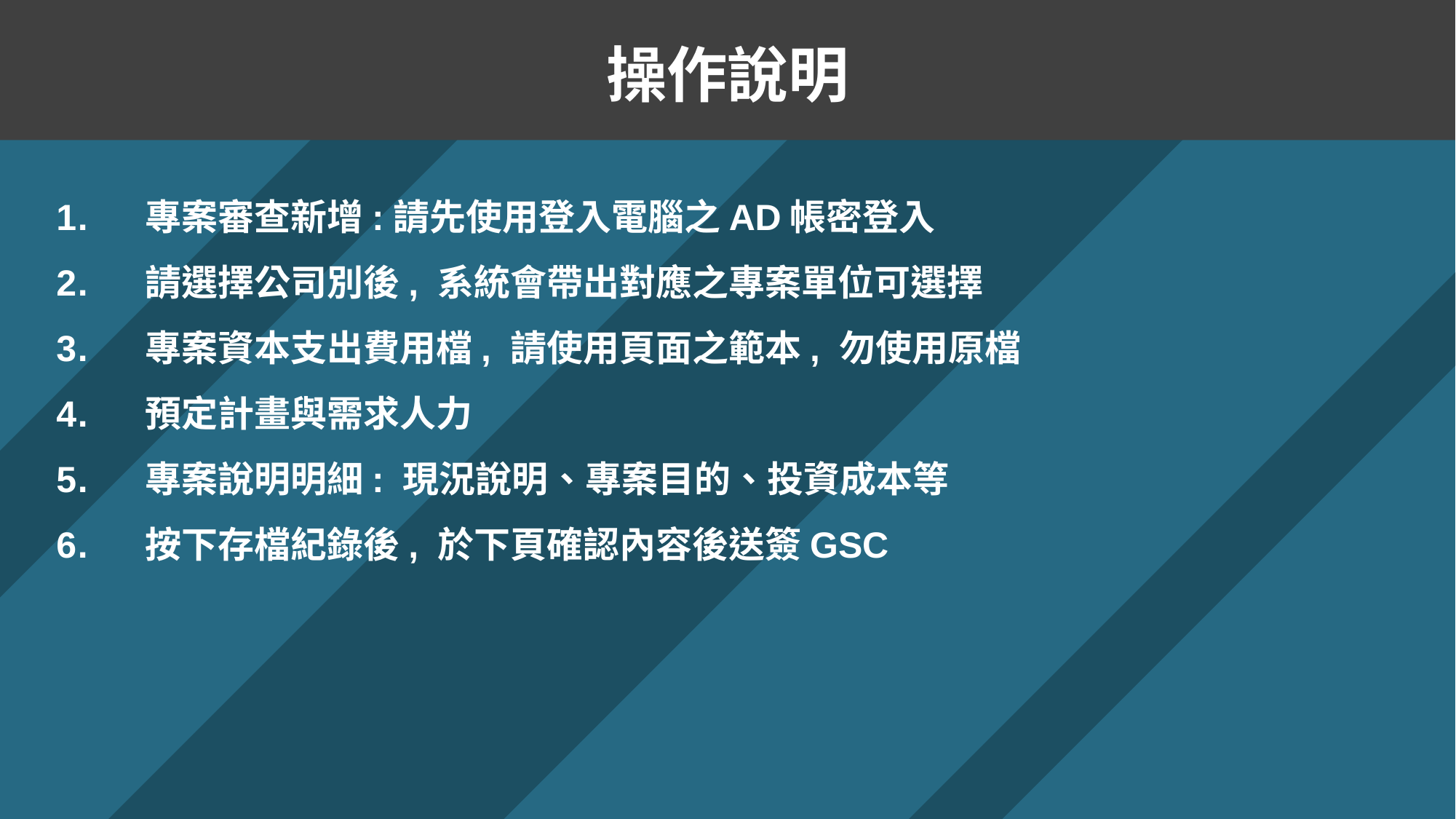

操作說明
專案審查新增:請先使用登入電腦之AD帳密登入
請選擇公司別後, 系統會帶出對應之專案單位可選擇
專案資本支出費用檔, 請使用頁面之範本, 勿使用原檔
預定計畫與需求人力
專案說明明細: 現況說明、專案目的、投資成本等
按下存檔紀錄後, 於下頁確認內容後送簽GSC